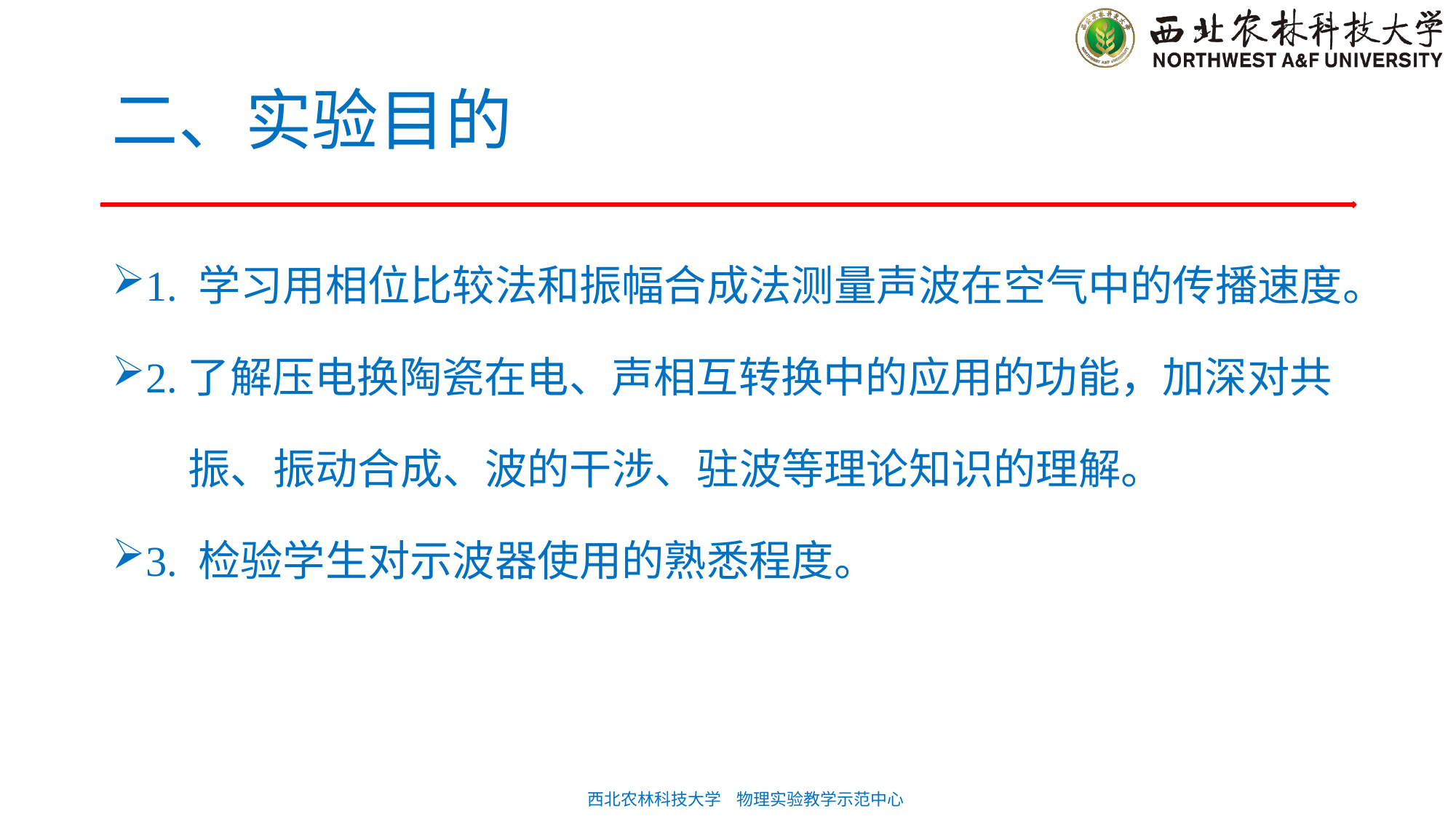

# 二、实验目的
1. 学习用相位比较法和振幅合成法测量声波在空气中的传播速度。
2.了解压电换陶瓷在电、声相互转换中的应用的功能，加深对共
       振、振动合成、波的干涉、驻波等理论知识的理解。
3. 检验学生对示波器使用的熟悉程度。